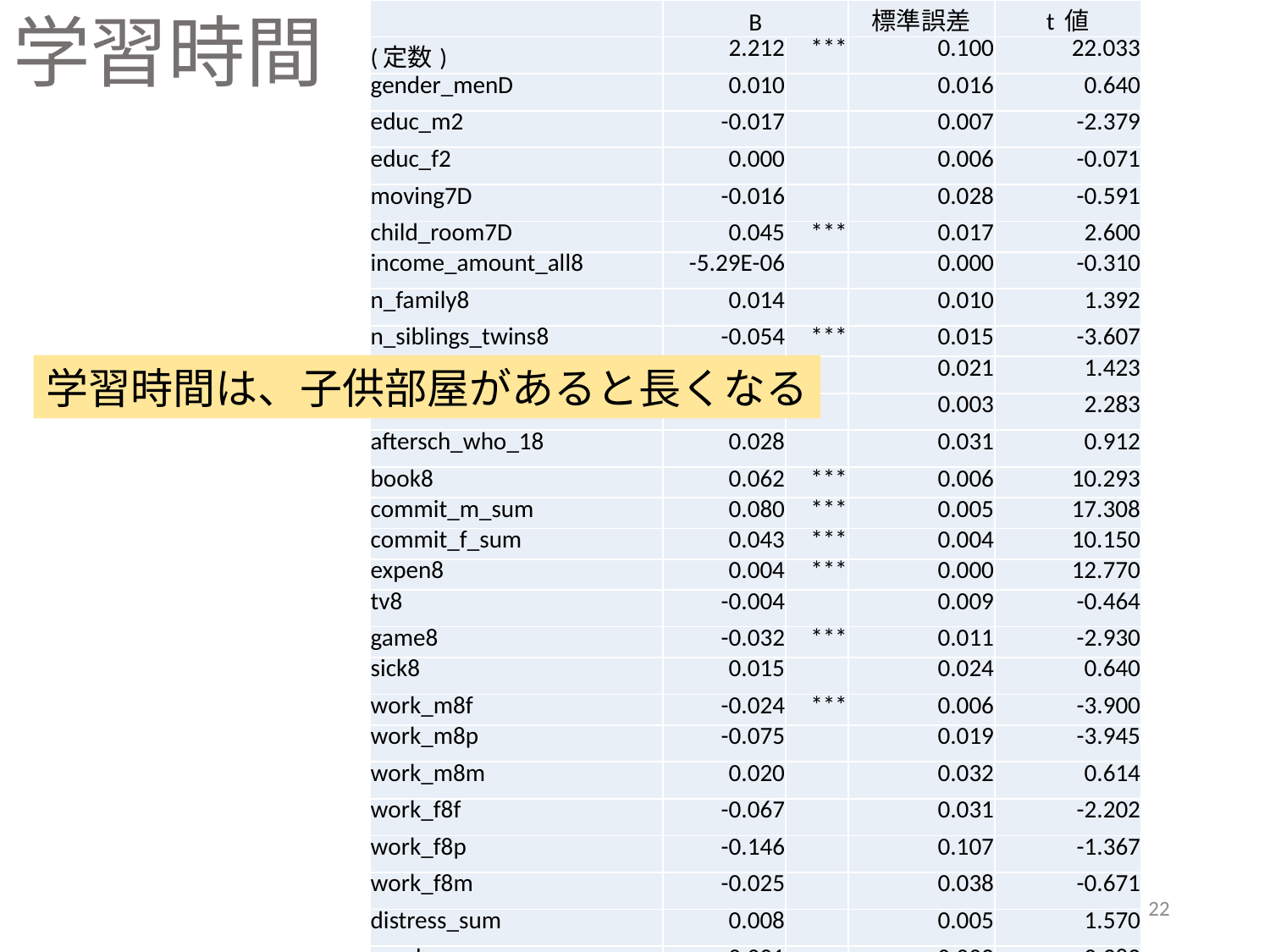

# 学習時間
|  | B |  | 標準誤差 | t 値 |
| --- | --- | --- | --- | --- |
| (定数) | 2.212 | \*\*\* | 0.100 | 22.033 |
| gender\_menD | 0.010 |  | 0.016 | 0.640 |
| educ\_m2 | -0.017 |  | 0.007 | -2.379 |
| educ\_f2 | 0.000 |  | 0.006 | -0.071 |
| moving7D | -0.016 |  | 0.028 | -0.591 |
| child\_room7D | 0.045 | \*\*\* | 0.017 | 2.600 |
| income\_amount\_all8 | -5.29E-06 |  | 0.000 | -0.310 |
| n\_family8 | 0.014 |  | 0.010 | 1.392 |
| n\_siblings\_twins8 | -0.054 | \*\*\* | 0.015 | -3.607 |
| rel\_gp8D | 0.031 |  | 0.021 | 1.423 |
| floor8H1 | 0.008 |  | 0.003 | 2.283 |
| aftersch\_who\_18 | 0.028 |  | 0.031 | 0.912 |
| book8 | 0.062 | \*\*\* | 0.006 | 10.293 |
| commit\_m\_sum | 0.080 | \*\*\* | 0.005 | 17.308 |
| commit\_f\_sum | 0.043 | \*\*\* | 0.004 | 10.150 |
| expen8 | 0.004 | \*\*\* | 0.000 | 12.770 |
| tv8 | -0.004 |  | 0.009 | -0.464 |
| game8 | -0.032 | \*\*\* | 0.011 | -2.930 |
| sick8 | 0.015 |  | 0.024 | 0.640 |
| work\_m8f | -0.024 | \*\*\* | 0.006 | -3.900 |
| work\_m8p | -0.075 |  | 0.019 | -3.945 |
| work\_m8m | 0.020 |  | 0.032 | 0.614 |
| work\_f8f | -0.067 |  | 0.031 | -2.202 |
| work\_f8p | -0.146 |  | 0.107 | -1.367 |
| work\_f8m | -0.025 |  | 0.038 | -0.671 |
| distress\_sum | 0.008 |  | 0.005 | 1.570 |
| good\_sum | 0.001 |  | 0.002 | 0.383 |
| POS | 0.023 | \*\*\* | 0.006 | 3.673 |
| BIH | 0.001 |  | 0.004 | 0.329 |
| prob\_behavsum | -0.026 | \*\*\* | 0.005 | -4.874 |
学習時間は、子供部屋があると長くなる
22